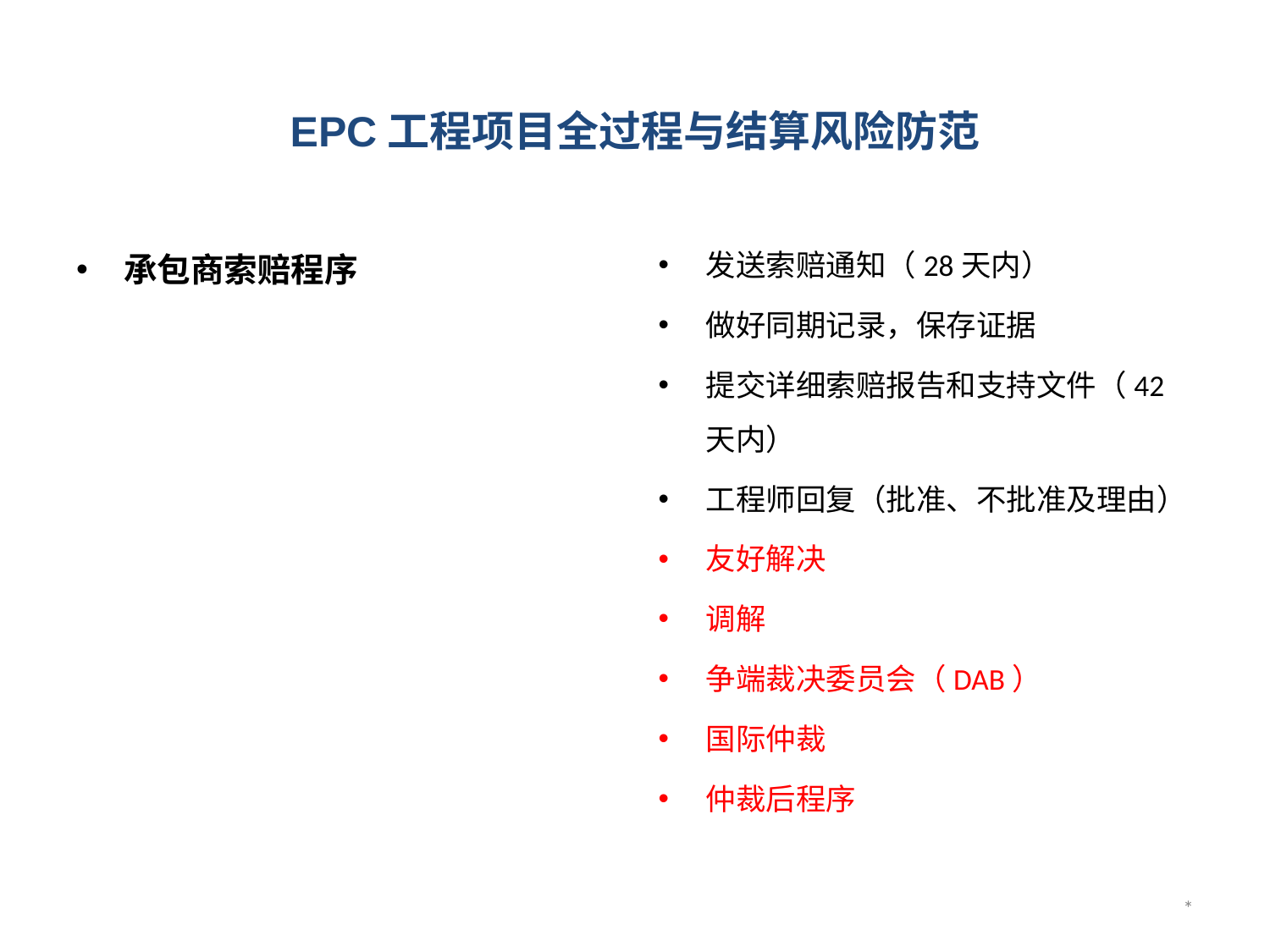

# EPC工程项目全过程与结算风险防范
承包商索赔程序
发送索赔通知（28天内）
做好同期记录，保存证据
提交详细索赔报告和支持文件（42天内）
工程师回复（批准、不批准及理由）
友好解决
调解
争端裁决委员会（DAB）
国际仲裁
仲裁后程序
*